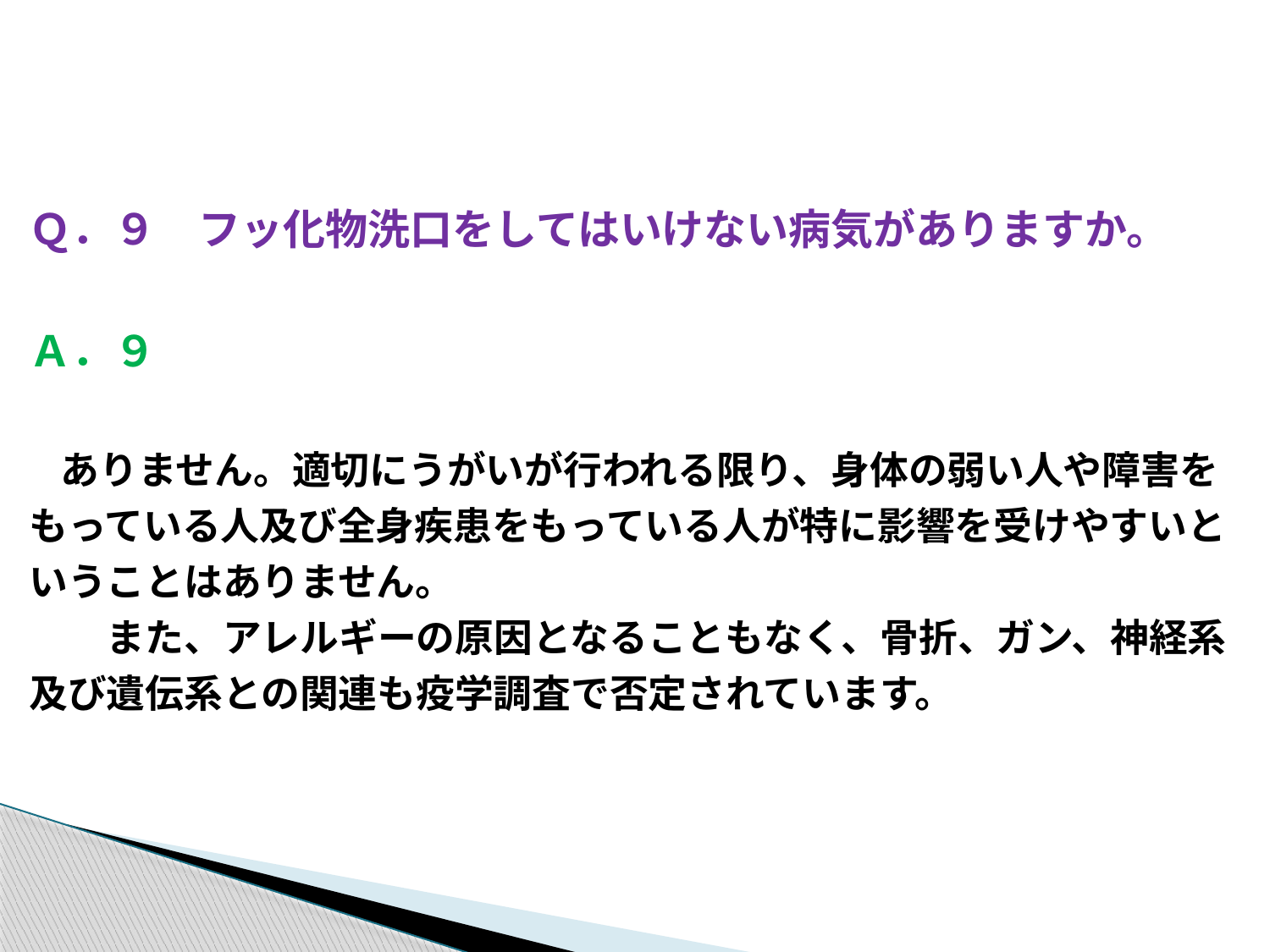

Ｑ．９　フッ化物洗口をしてはいけない病気がありますか。

Ａ．９

　ありません。適切にうがいが行われる限り、身体の弱い人や障害をもっている人及び全身疾患をもっている人が特に影響を受けやすいということはありません。
　　また、アレルギーの原因となることもなく、骨折、ガン、神経系及び遺伝系との関連も疫学調査で否定されています。